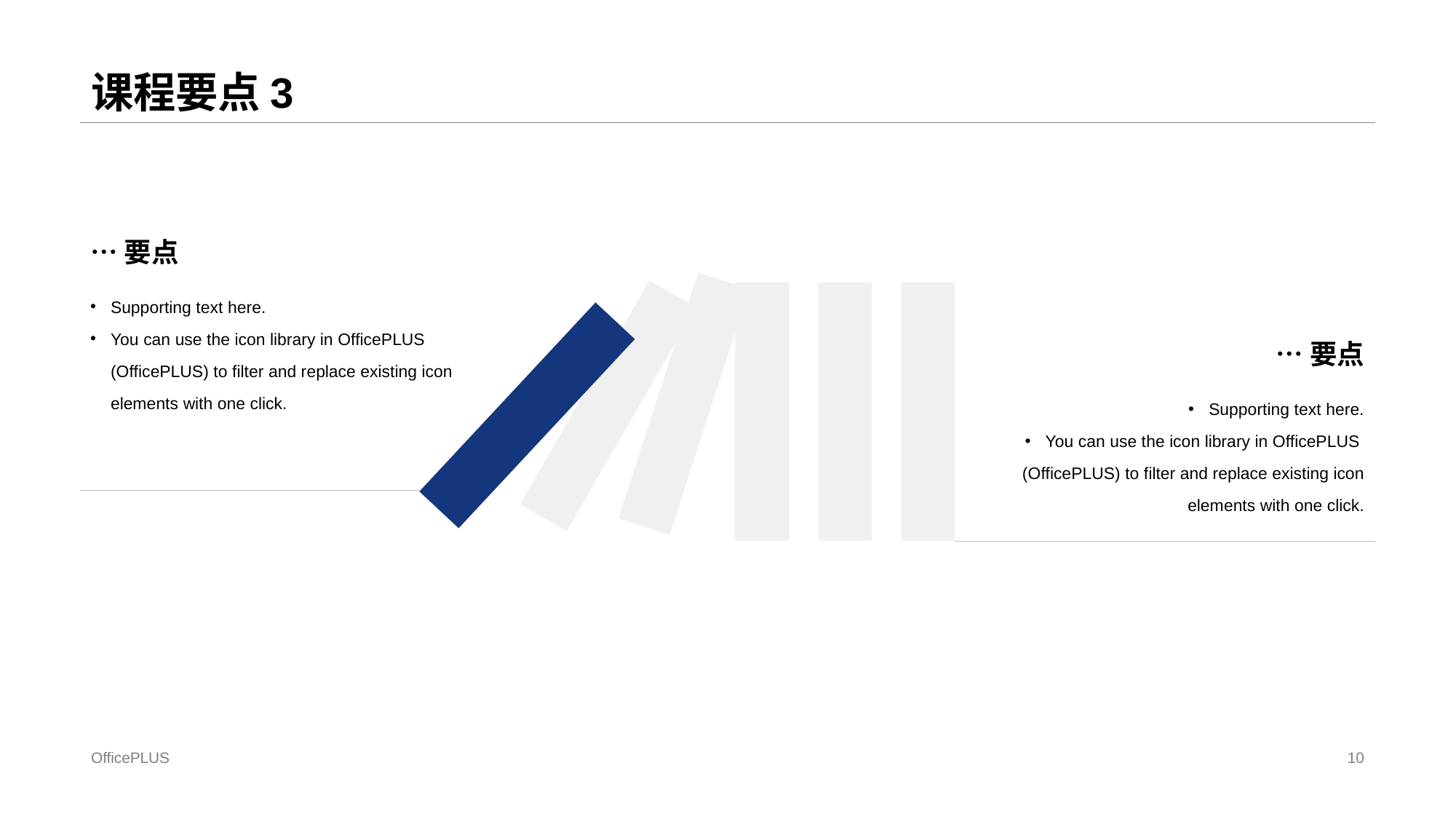

# 课程要点3
…要点

Supporting text here.
You can use the icon library in OfficePLUS  (OfficePLUS) to filter and replace existing icon elements with one click.
…要点
Supporting text here.
You can use the icon library in OfficePLUS  (OfficePLUS) to filter and replace existing icon elements with one click.
OfficePLUS
10